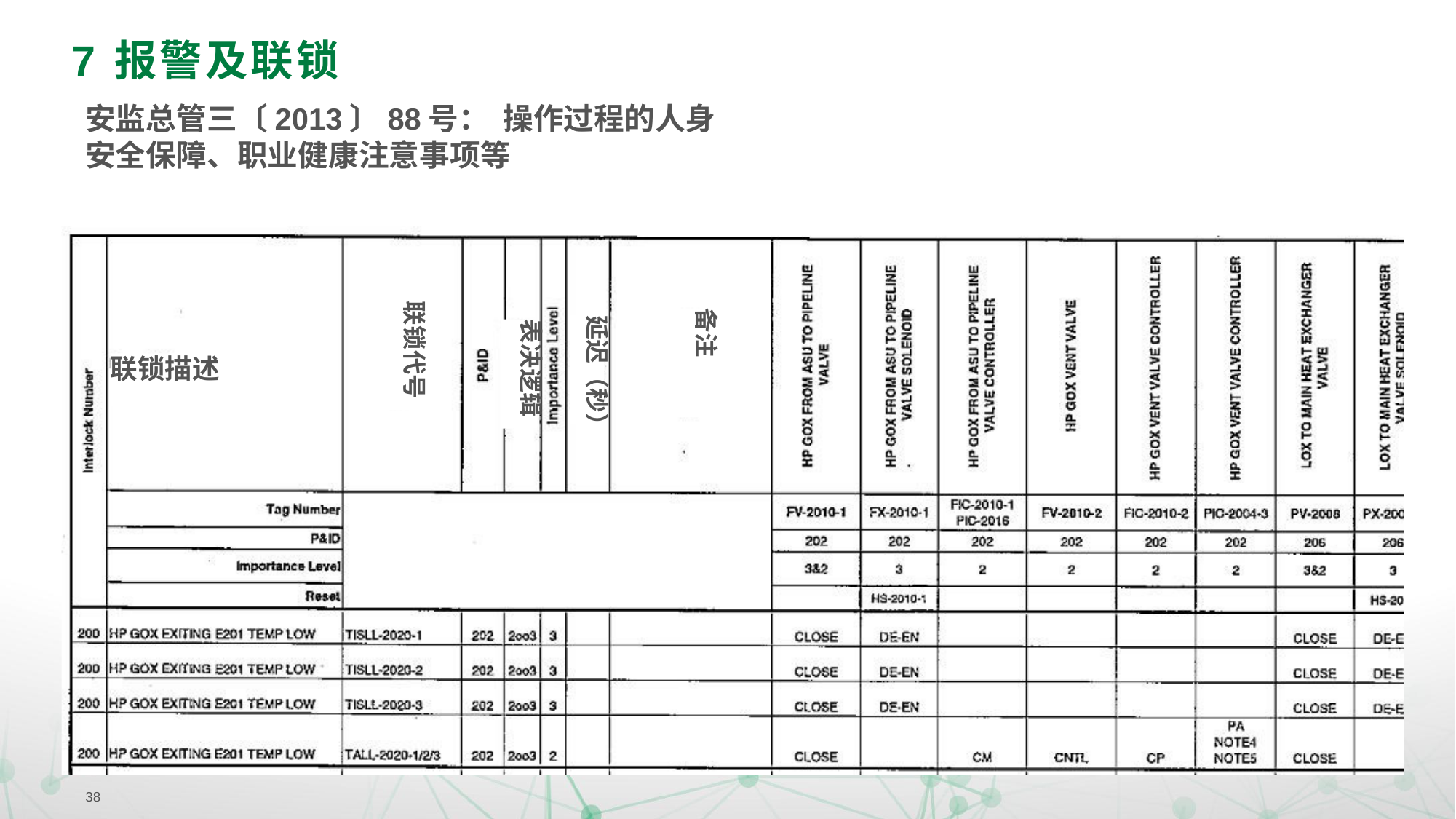

# 7	报警及联锁
安监总管三〔2013〕88号：  操作过程的人身安全保障、职业健康注意事项等

联锁代号

备注

延迟（秒）

表决逻辑

联锁描述

38